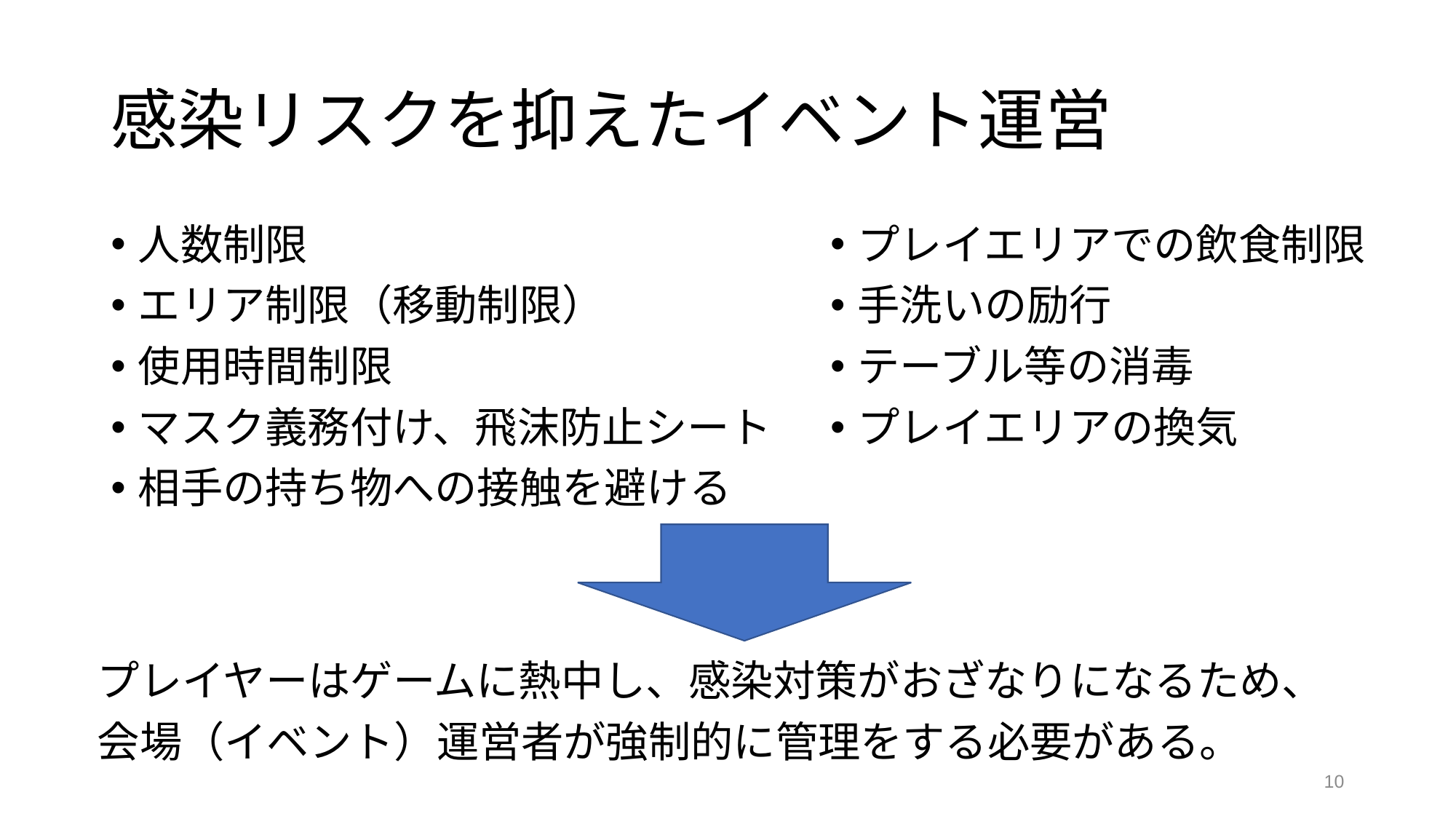

# 感染リスクを抑えたイベント運営
人数制限
エリア制限（移動制限）
使用時間制限
マスク義務付け、飛沫防止シート
相手の持ち物への接触を避ける
プレイエリアでの飲食制限
手洗いの励行
テーブル等の消毒
プレイエリアの換気

プレイヤーはゲームに熱中し、感染対策がおざなりになるため、
会場（イベント）運営者が強制的に管理をする必要がある。
10